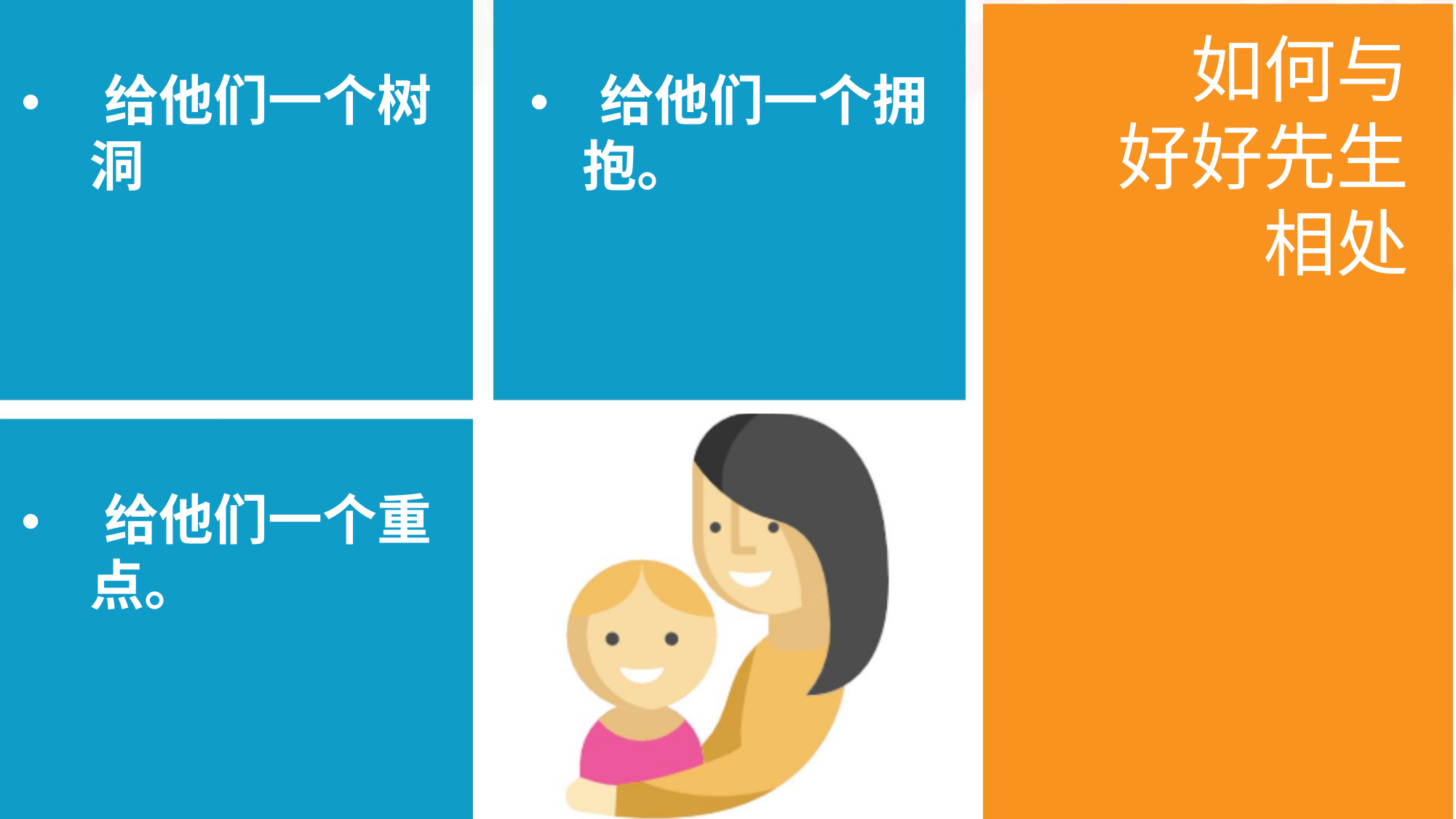

如何与
好好先生
相处
• 给他们一个树 • 给他们一个拥
洞
抱。
• 给他们一个重
点。